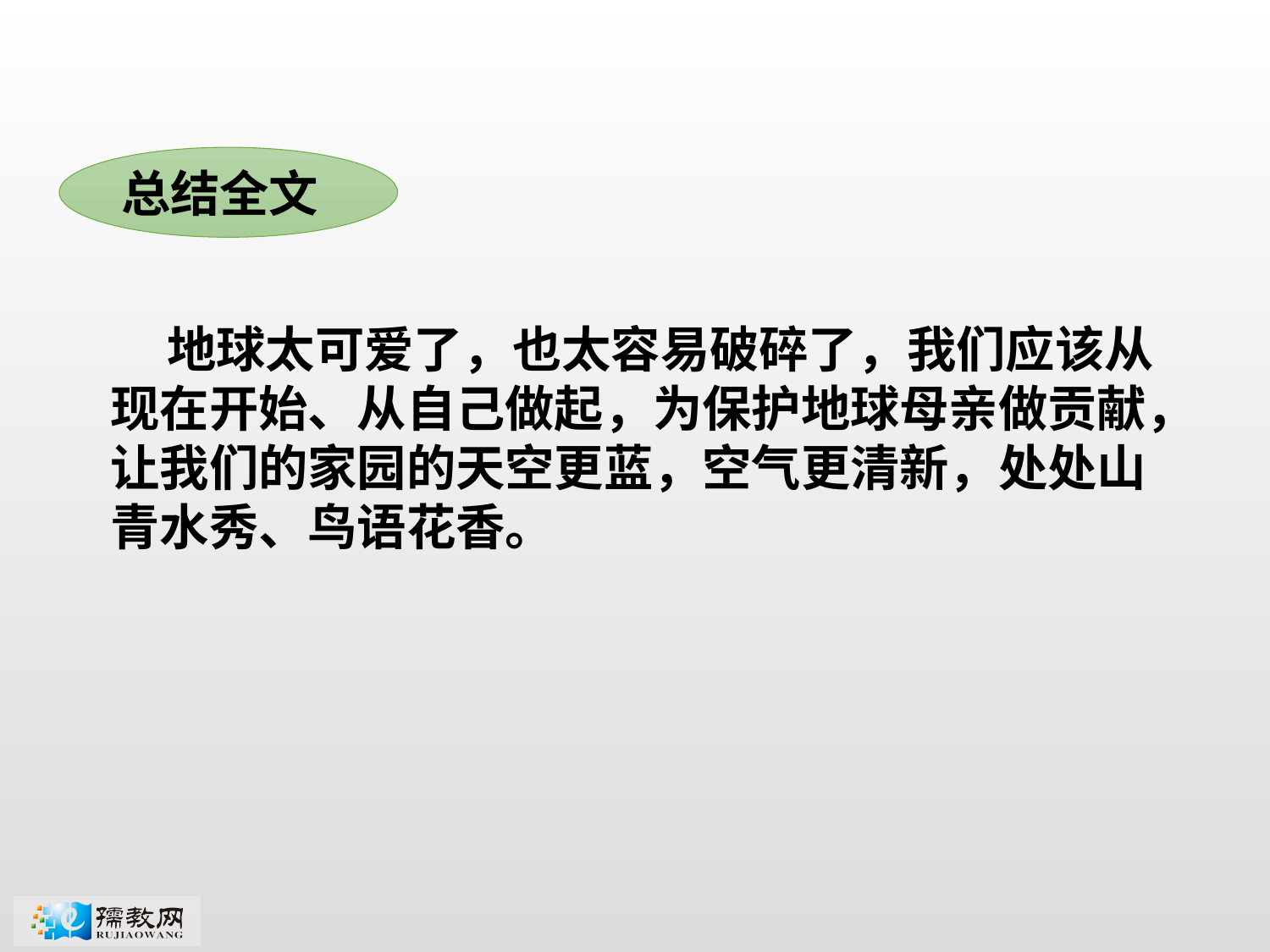

总结全文
    地球太可爱了，也太容易破碎了，我们应该从现在开始、从自己做起，为保护地球母亲做贡献，让我们的家园的天空更蓝，空气更清新，处处山青水秀、鸟语花香。